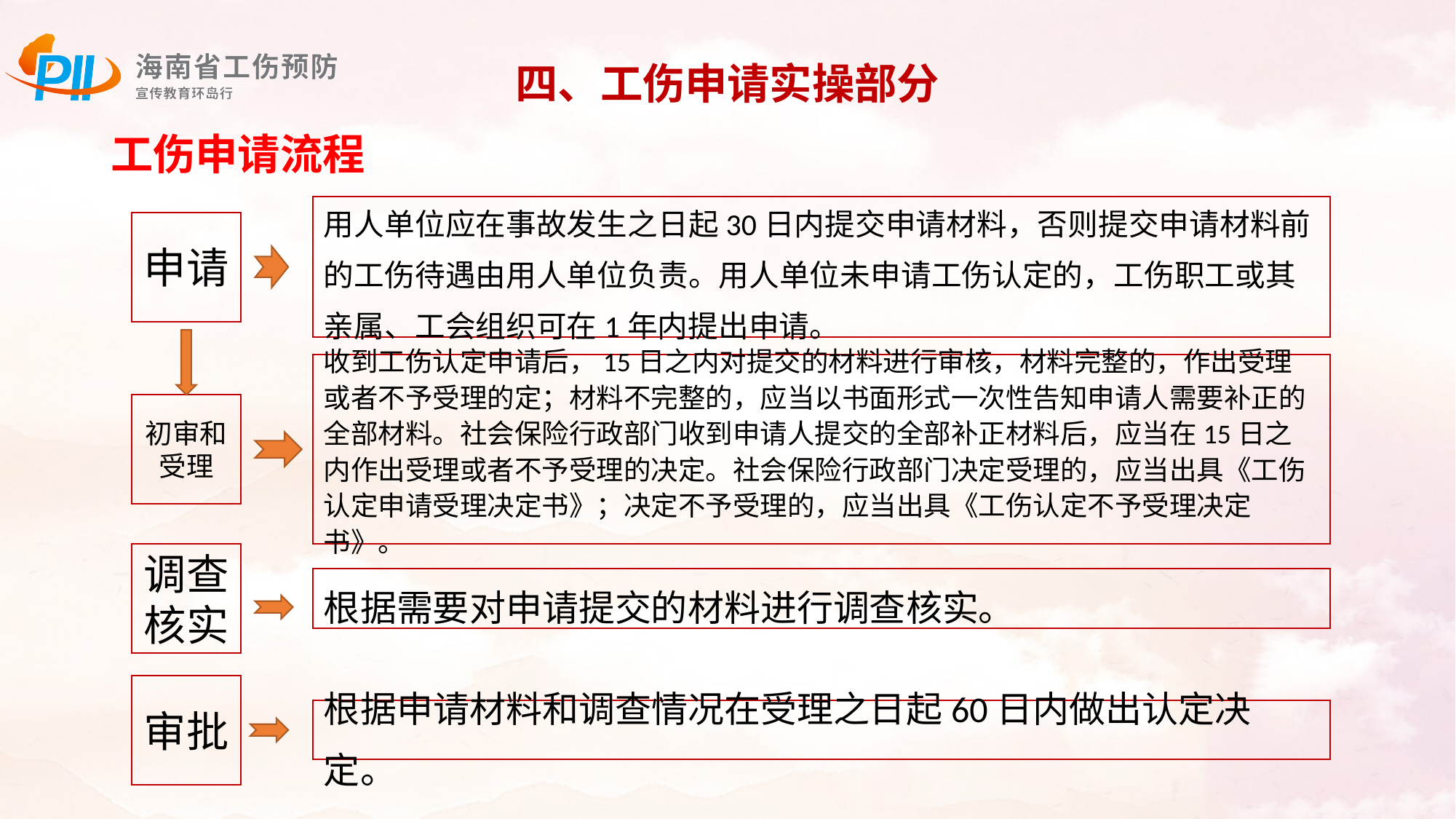

四、工伤申请实操部分
# 工伤申请流程
用人单位应在事故发生之日起30日内提交申请材料，否则提交申请材料前的工伤待遇由用人单位负责。用人单位未申请工伤认定的，工伤职工或其亲属、工会组织可在1年内提出申请。
申请

收到工伤认定申请后，15日之内对提交的材料进行审核，材料完整的，作出受理或者不予受理的定；材料不完整的，应当以书面形式一次性告知申请人需要补正的全部材料。社会保险行政部门收到申请人提交的全部补正材料后，应当在15日之内作出受理或者不予受理的决定。社会保险行政部门决定受理的，应当出具《工伤认定申请受理决定书》；决定不予受理的，应当出具《工伤认定不予受理决定书》。
初审和受理

调查核实
根据需要对申请提交的材料进行调查核实。

审批
根据申请材料和调查情况在受理之日起60日内做出认定决定。